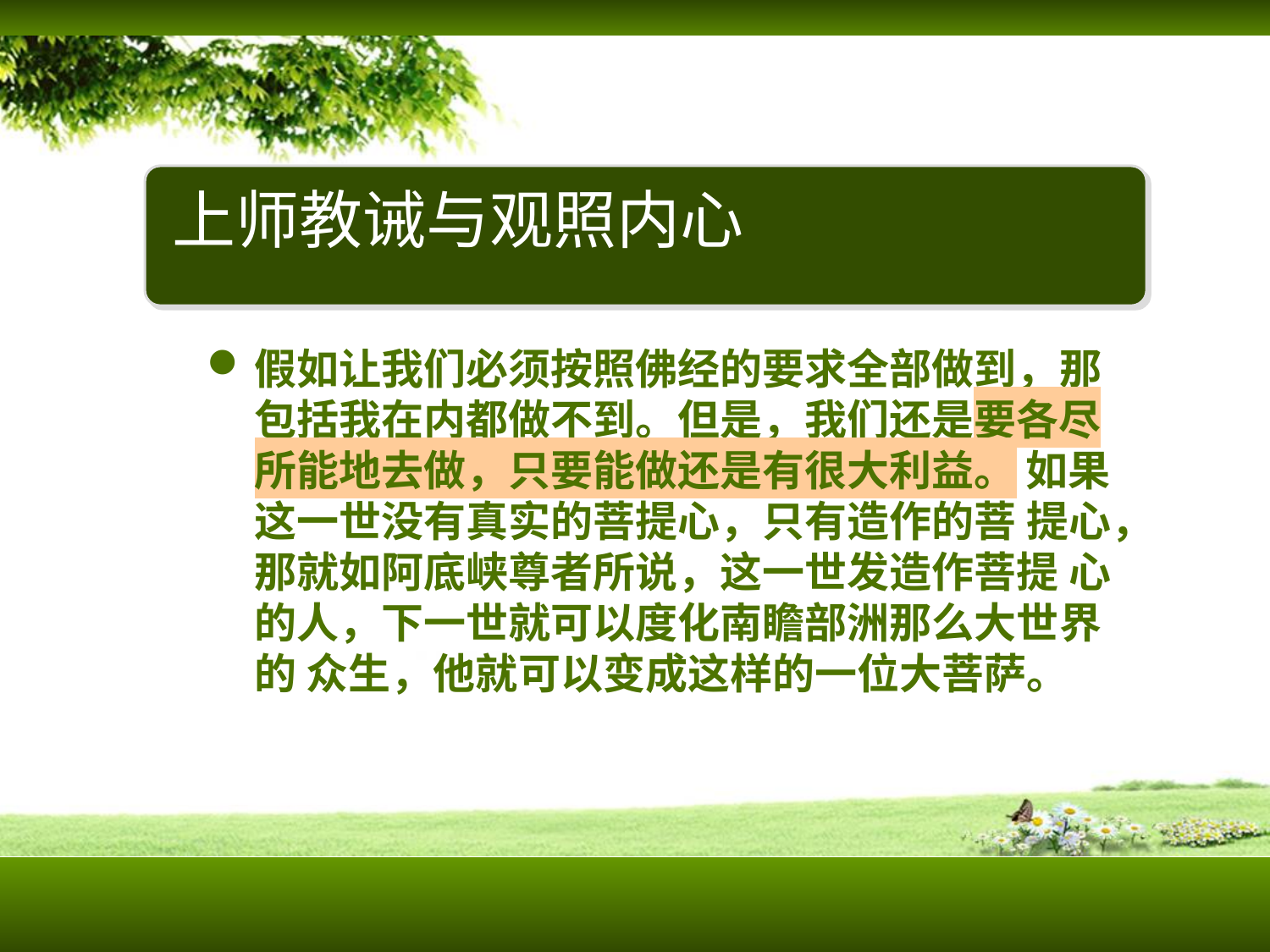

上师教诫与观照内心
假如让我们必须按照佛经的要求全部做到，那 包括我在内都做不到。但是，我们还是要各尽所能地去做，只要能做还是有很大利益。 如果这一世没有真实的菩提心，只有造作的菩 提心，那就如阿底峡尊者所说，这一世发造作菩提 心的人，下一世就可以度化南瞻部洲那么大世界的 众生，他就可以变成这样的一位大菩萨。